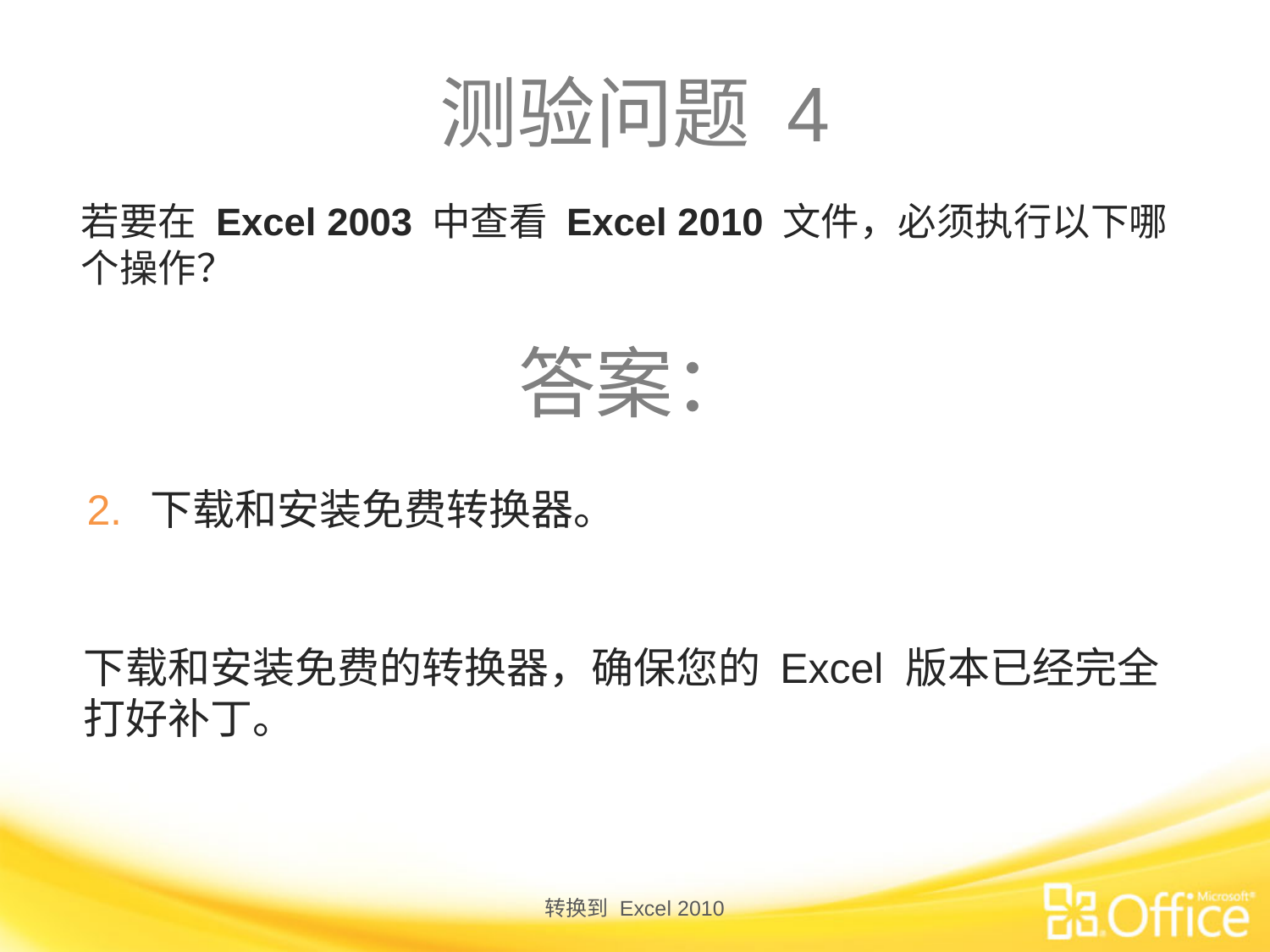

# 测验问题 4
若要在 Excel 2003 中查看 Excel 2010 文件，必须执行以下哪个操作？
答案：
下载和安装免费转换器。
下载和安装免费的转换器，确保您的 Excel 版本已经完全打好补丁。
转换到 Excel 2010